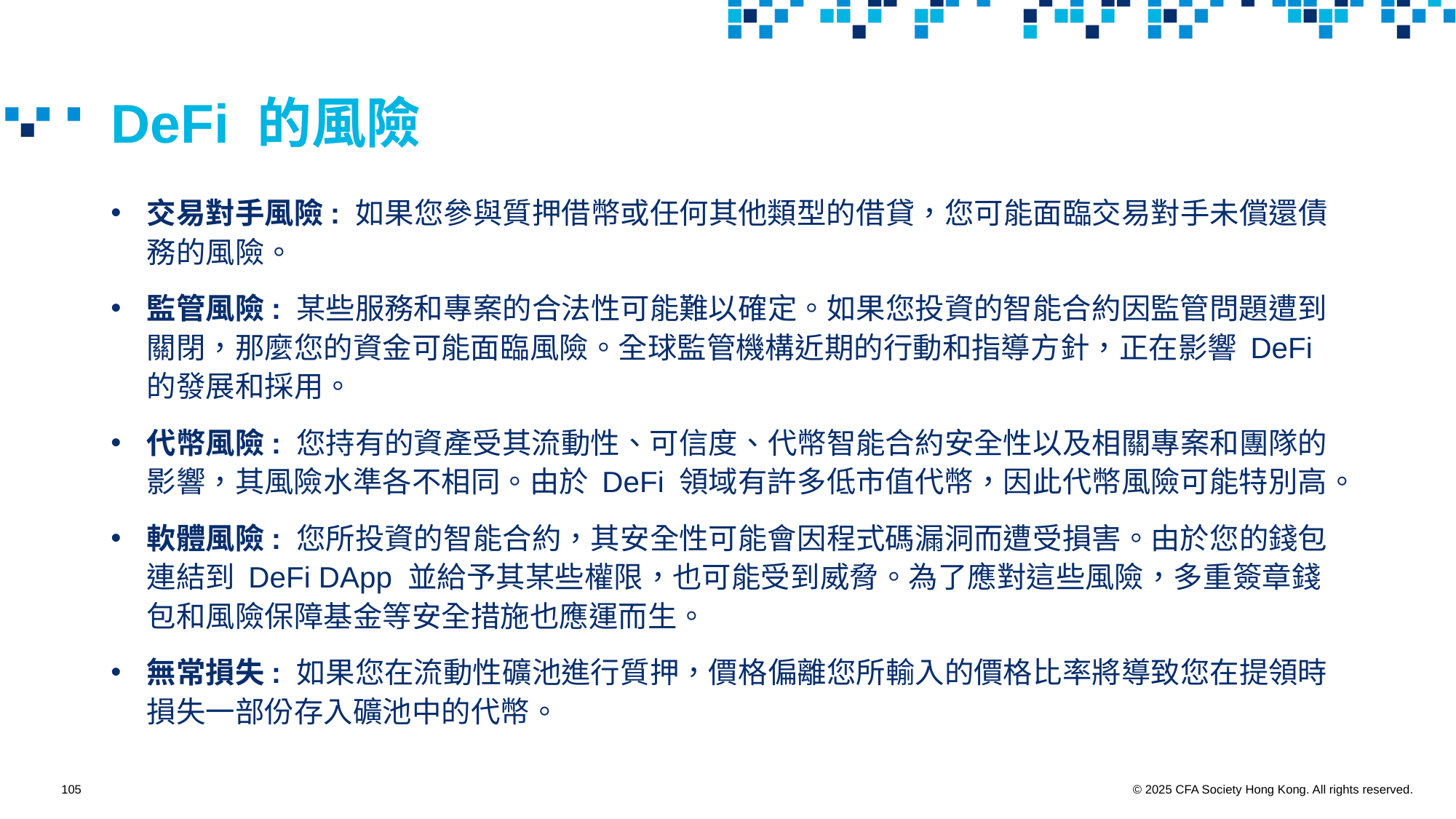

# DeFi 的風險
交易對手風險: 如果您參與質押借幣或任何其他類型的借貸，您可能面臨交易對手未償還債務的風險。
監管風險: 某些服務和專案的合法性可能難以確定。如果您投資的智能合約因監管問題遭到關閉，那麼您的資金可能面臨風險。全球監管機構近期的行動和指導方針，正在影響 DeFi 的發展和採用。
代幣風險: 您持有的資產受其流動性、可信度、代幣智能合約安全性以及相關專案和團隊的影響，其風險水準各不相同。由於 DeFi 領域有許多低市值代幣，因此代幣風險可能特別高。
軟體風險: 您所投資的智能合約，其安全性可能會因程式碼漏洞而遭受損害。由於您的錢包連結到 DeFi DApp 並給予其某些權限，也可能受到威脅。為了應對這些風險，多重簽章錢包和風險保障基金等安全措施也應運而生。
無常損失: 如果您在流動性礦池進行質押，價格偏離您所輸入的價格比率將導致您在提領時損失一部份存入礦池中的代幣。
105
© 2025 CFA Society Hong Kong. All rights reserved.